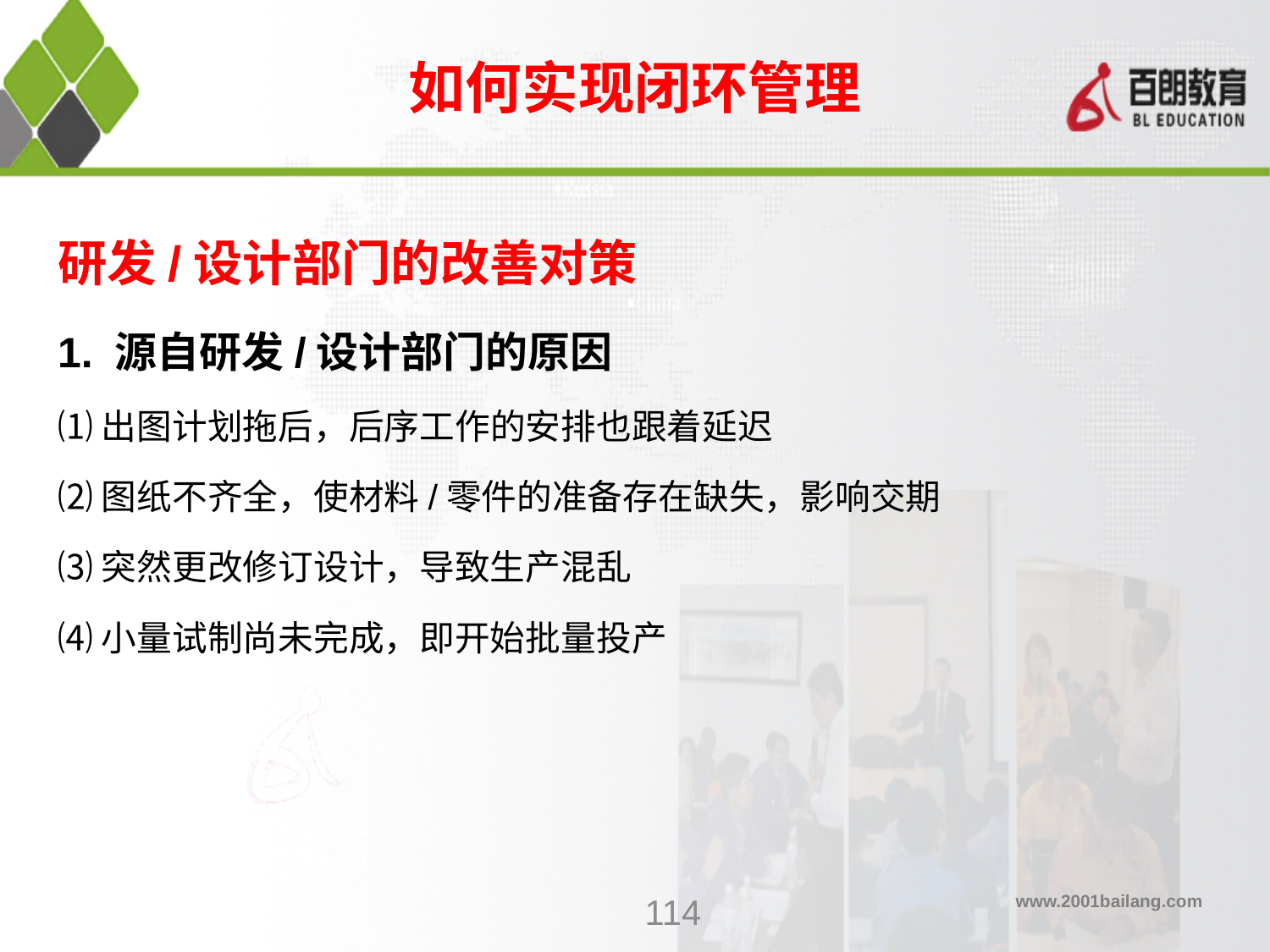

如何实现闭环管理
# 研发/设计部门的改善对策
1. 源自研发/设计部门的原因
⑴出图计划拖后，后序工作的安排也跟着延迟
⑵图纸不齐全，使材料/零件的准备存在缺失，影响交期
⑶突然更改修订设计，导致生产混乱
⑷小量试制尚未完成，即开始批量投产
114